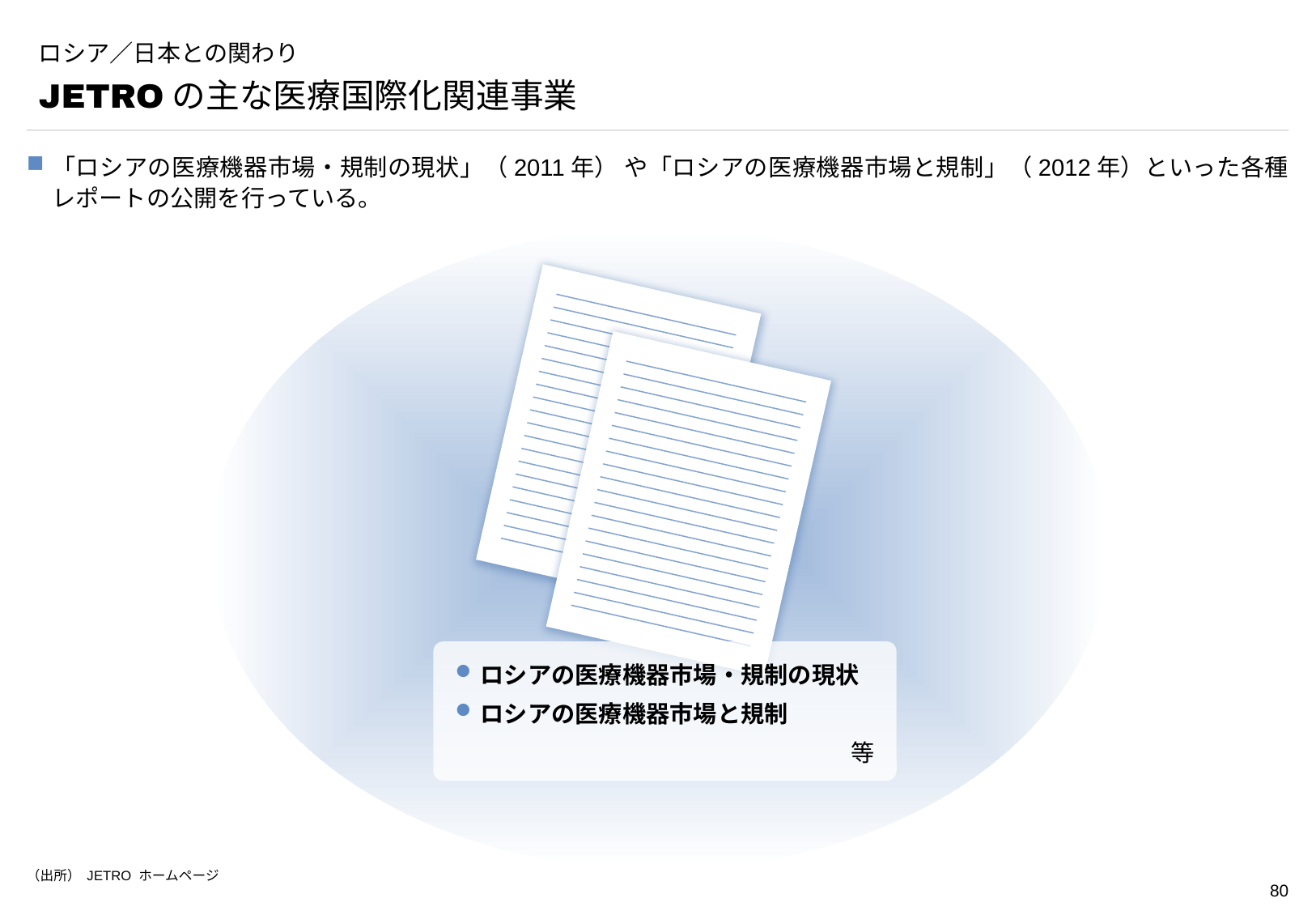

# ロシア／日本との関わり
JETROの主な医療国際化関連事業
「ロシアの医療機器市場・規制の現状」（2011年） や「ロシアの医療機器市場と規制」（2012年）といった各種レポートの公開を行っている。

ロシアの医療機器市場・規制の現状
ロシアの医療機器市場と規制
等
（出所） JETRO ホームページ